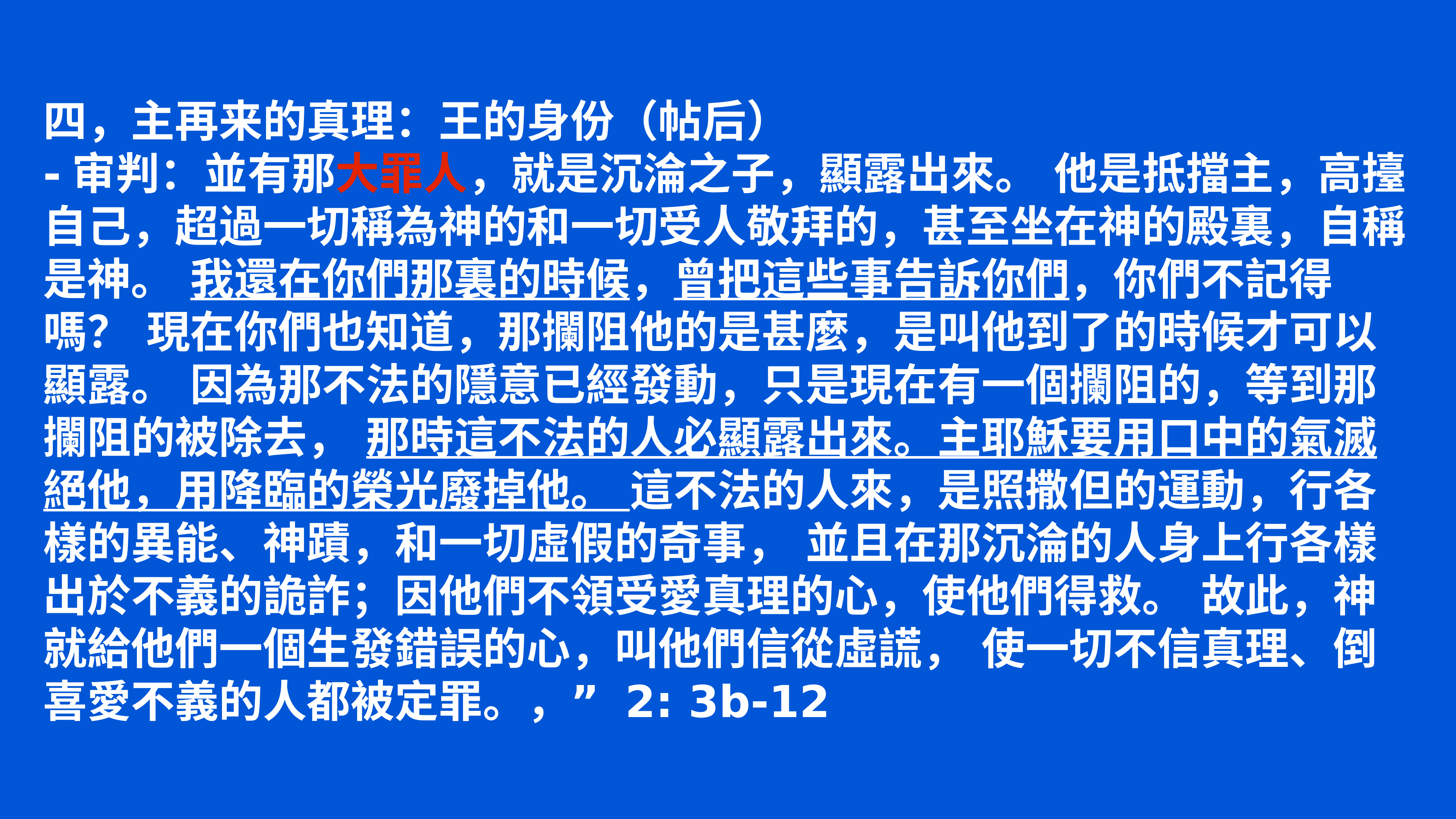

四，主再来的真理：王的身份（帖后）
-审判：並有那大罪人，就是沉淪之子，顯露出來。 他是抵擋主，高擡自己，超過一切稱為神的和一切受人敬拜的，甚至坐在神的殿裏，自稱是神。 我還在你們那裏的時候，曾把這些事告訴你們，你們不記得嗎？ 現在你們也知道，那攔阻他的是甚麼，是叫他到了的時候才可以顯露。 因為那不法的隱意已經發動，只是現在有一個攔阻的，等到那攔阻的被除去， 那時這不法的人必顯露出來。主耶穌要用口中的氣滅絕他，用降臨的榮光廢掉他。 這不法的人來，是照撒但的運動，行各樣的異能、神蹟，和一切虛假的奇事， 並且在那沉淪的人身上行各樣出於不義的詭詐；因他們不領受愛真理的心，使他們得救。 故此，神就給他們一個生發錯誤的心，叫他們信從虛謊， 使一切不信真理、倒喜愛不義的人都被定罪。，” 2: 3b-12